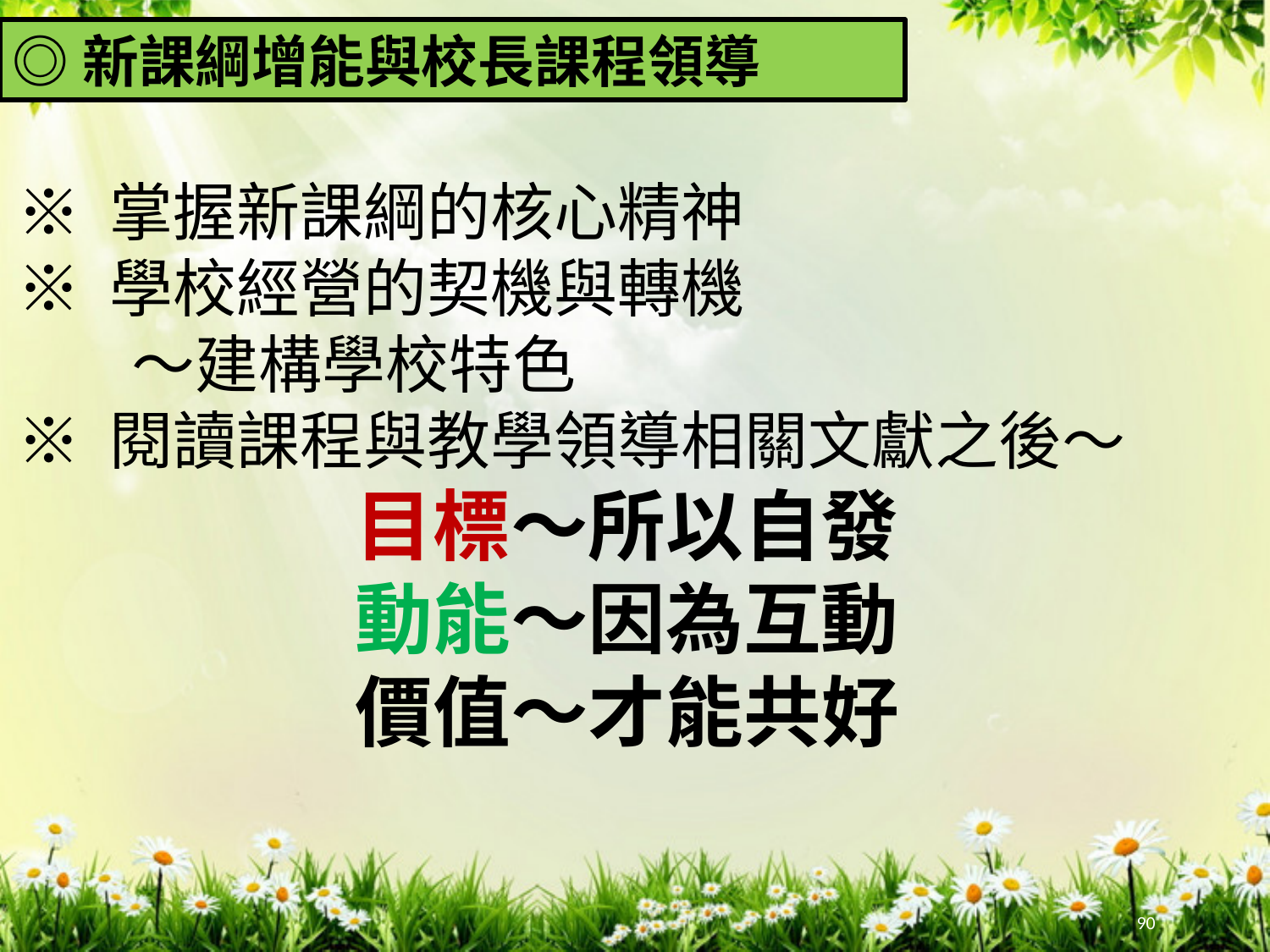

◎新課綱增能與校長課程領導
※ 掌握新課綱的核心精神
※ 學校經營的契機與轉機
       〜建構學校特色
※ 閱讀課程與教學領導相關文獻之後〜
目標〜所以自發
動能〜因為互動
價值〜才能共好
90